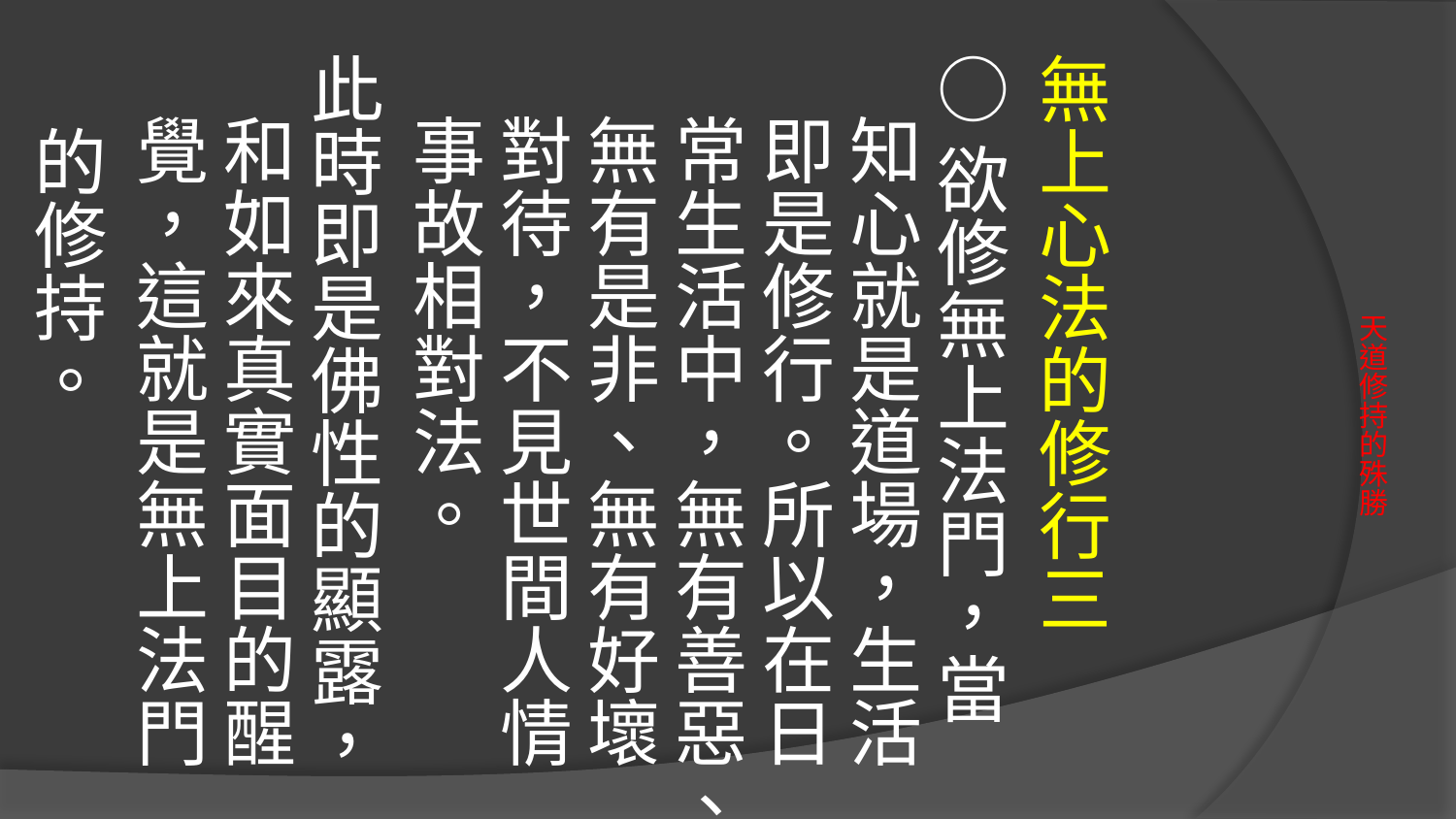

無上心法的修行三
○欲修無上法門，當知心就是道場，生活即是修行。所以在日常生活中，無有善惡、無有是非、無有好壞對待，不見世間人情事故相對法。
此時即是佛性的顯露，和如來真實面目的醒覺，這就是無上法門
　的修持。
# 天道修持的殊勝